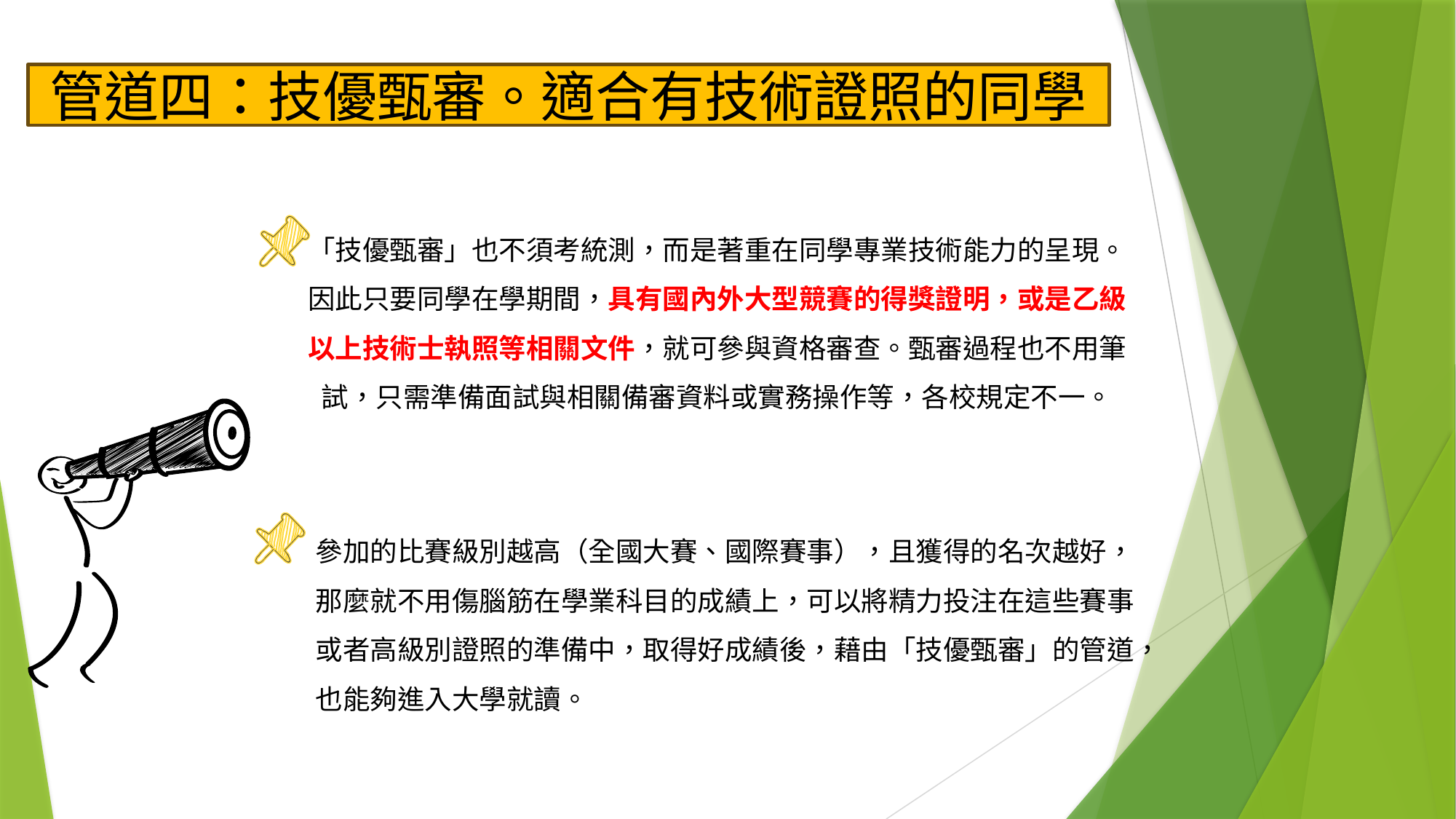

管道四：技優甄審。適合有技術證照的同學
「技優甄審」也不須考統測，而是著重在同學專業技術能力的呈現。因此只要同學在學期間，具有國內外大型競賽的得獎證明，或是乙級以上技術士執照等相關文件，就可參與資格審查。甄審過程也不用筆試，只需準備面試與相關備審資料或實務操作等，各校規定不一。

參加的比賽級別越高（全國大賽、國際賽事），且獲得的名次越好，那麼就不用傷腦筋在學業科目的成績上，可以將精力投注在這些賽事或者高級別證照的準備中，取得好成績後，藉由「技優甄審」的管道，也能夠進入大學就讀。